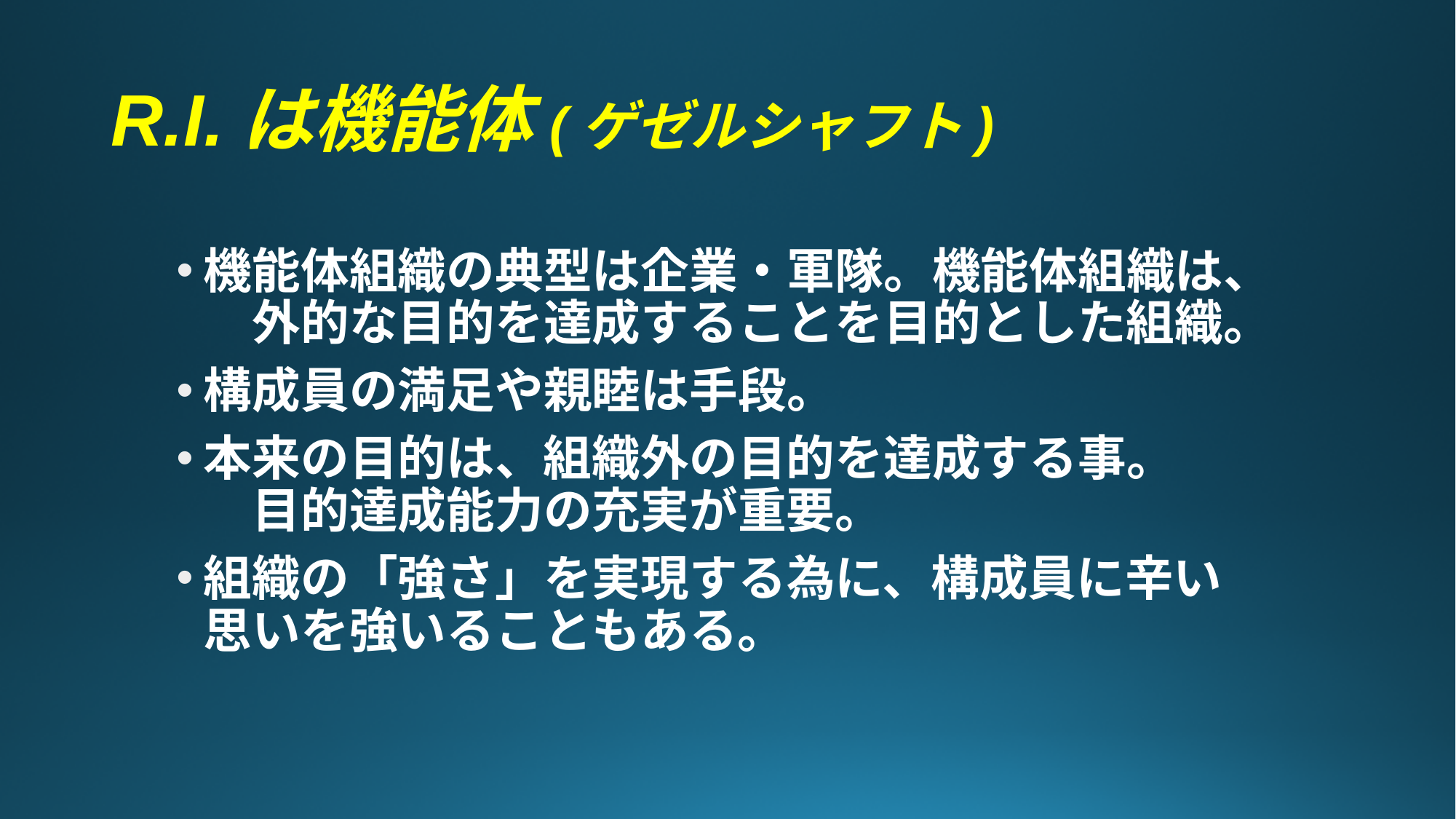

# R.I.は機能体(ゲゼルシャフト)
機能体組織の典型は企業・軍隊。機能体組織は、　　外的な目的を達成することを目的とした組織。
構成員の満足や親睦は手段。
本来の目的は、組織外の目的を達成する事。　　　　目的達成能力の充実が重要。
組織の「強さ」を実現する為に、構成員に辛い　　思いを強いることもある。